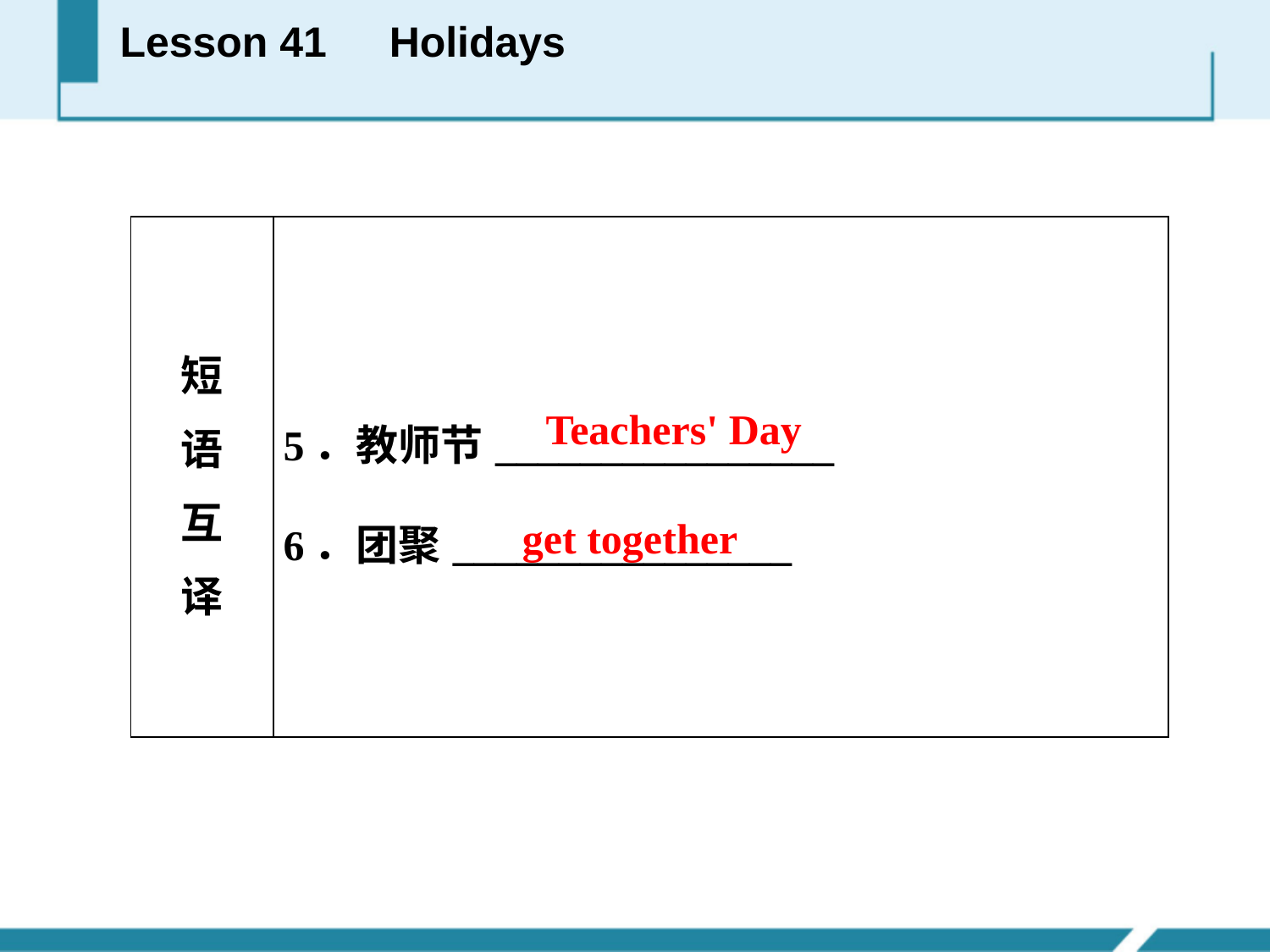

Lesson 41　Holidays
| 短 语 互 译 | 5．教师节\_\_\_\_\_\_\_\_\_\_\_\_\_\_\_\_ 6．团聚\_\_\_\_\_\_\_\_\_\_\_\_\_\_\_\_ |
| --- | --- |
Teachers' Day

get together